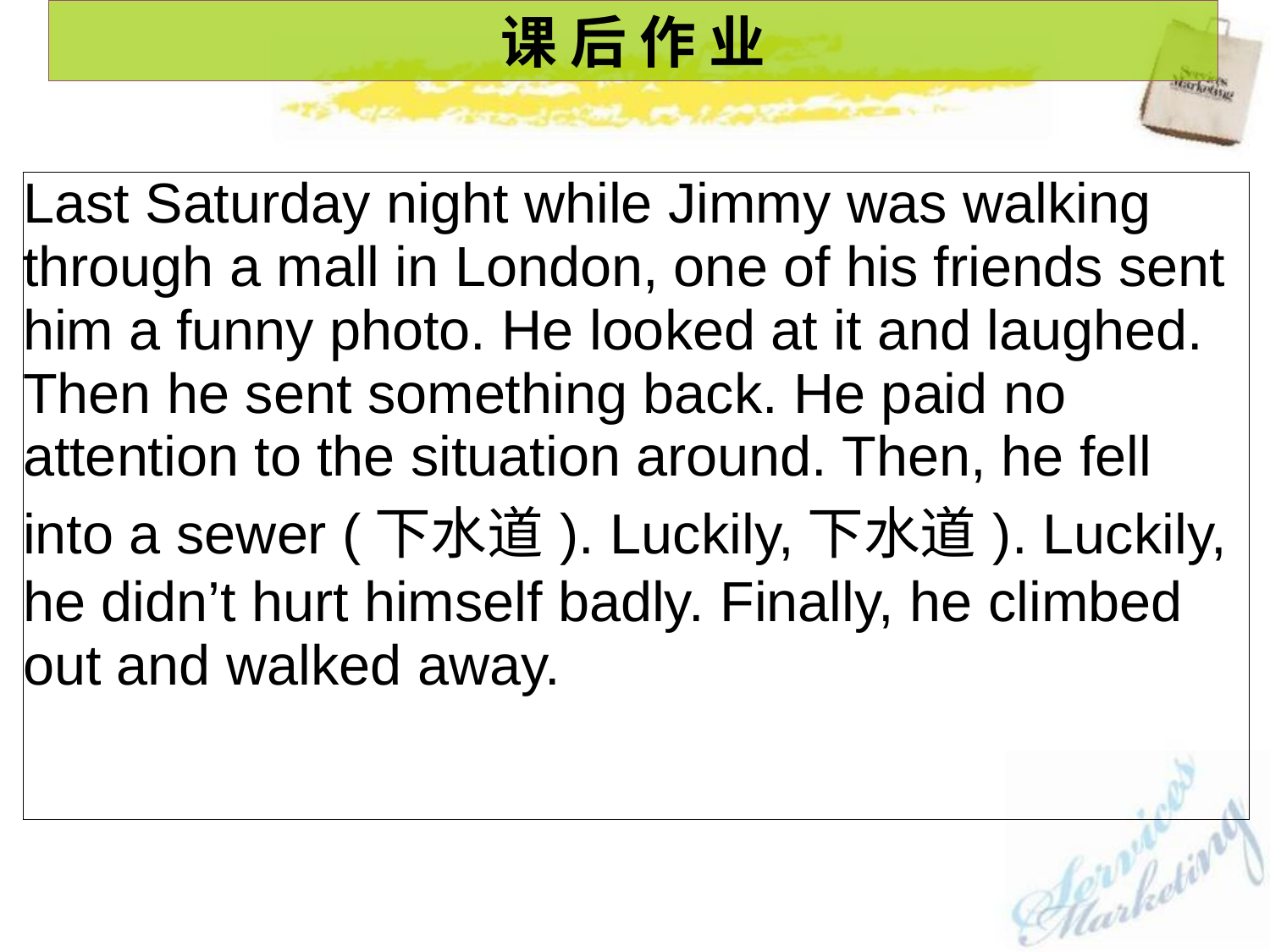

课 后 作 业
| Last Saturday night while Jimmy was walking through a mall in London, one of his friends sent him a funny photo. He looked at it and laughed. Then he sent something back. He paid no attention to the situation around. Then, he fell into a sewer (下水道). Luckily,下水道). Luckily, he didn’t hurt himself badly. Finally, he climbed out and walked away. |
| --- |